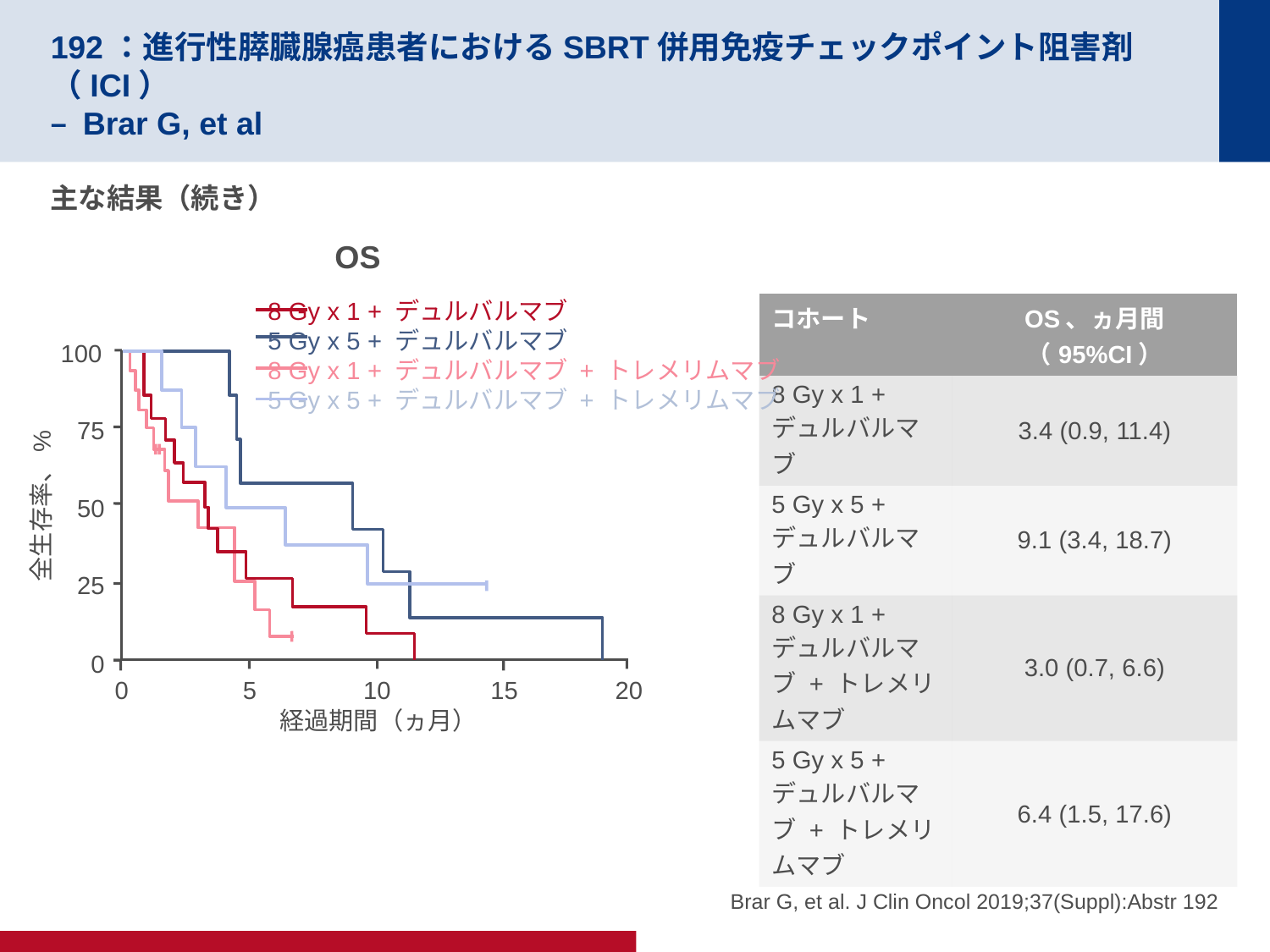

# 192：進行性膵臓腺癌患者におけるSBRT併用免疫チェックポイント阻害剤（ICI） – Brar G, et al
主な結果（続き）

OS
8 Gy x 1 + デュルバルマブ
5 Gy x 5 + デュルバルマブ
8 Gy x 1 + デュルバルマブ + トレメリムマブ
5 Gy x 5 + デュルバルマブ + トレメリムマブ
| コホート | OS、ヵ月間（95%CI） |
| --- | --- |
| 8 Gy x 1 + デュルバルマブ | 3.4 (0.9, 11.4) |
| 5 Gy x 5 + デュルバルマブ | 9.1 (3.4, 18.7) |
| 8 Gy x 1 + デュルバルマブ + トレメリムマブ | 3.0 (0.7, 6.6) |
| 5 Gy x 5 + デュルバルマブ + トレメリムマブ | 6.4 (1.5, 17.6) |
100

75

全生存率、%
50

25

0

0
5
10
15
20
経過期間（ヵ月）

Brar G, et al. J Clin Oncol 2019;37(Suppl):Abstr 192